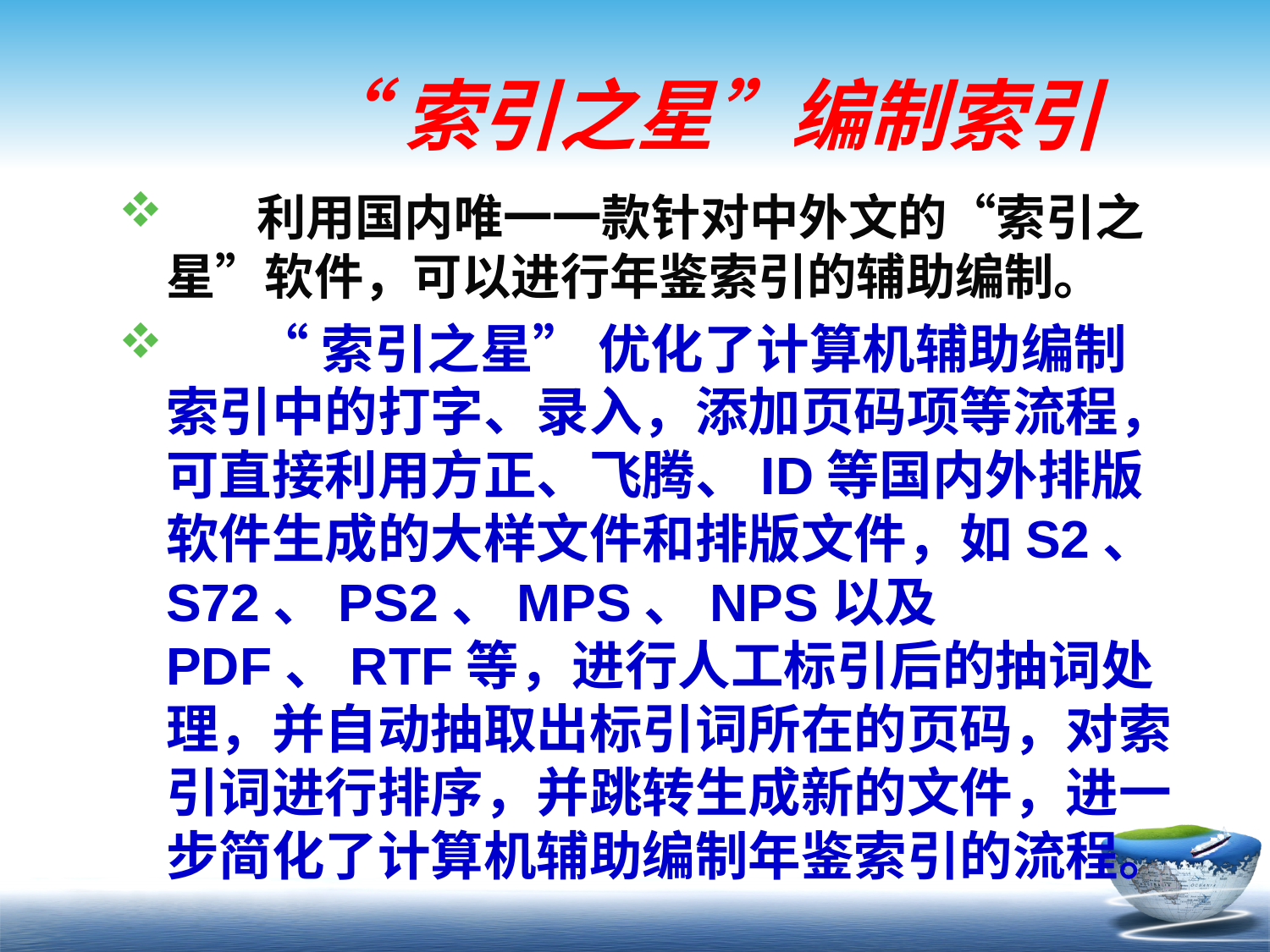

# “索引之星”编制索引
       利用国内唯一一款针对中外文的“索引之星”软件，可以进行年鉴索引的辅助编制。
        “索引之星” 优化了计算机辅助编制索引中的打字、录入，添加页码项等流程，可直接利用方正、飞腾、ID等国内外排版软件生成的大样文件和排版文件，如S2、S72、PS2、MPS、NPS以及PDF、RTF等，进行人工标引后的抽词处理，并自动抽取出标引词所在的页码，对索引词进行排序，并跳转生成新的文件，进一步简化了计算机辅助编制年鉴索引的流程。